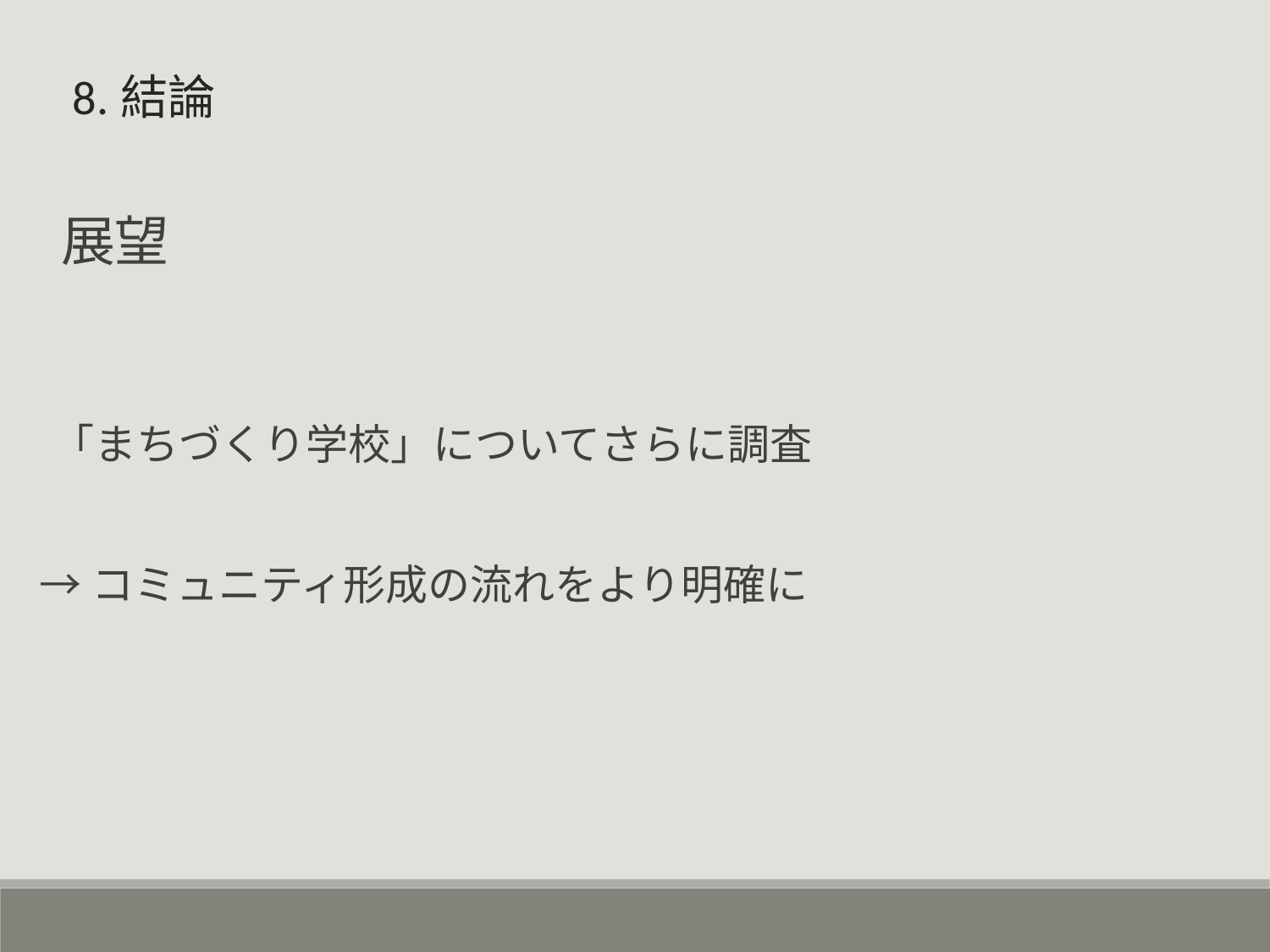

8.結論
展望

「まちづくり学校」についてさらに調査

→コミュニティ形成の流れをより明確に